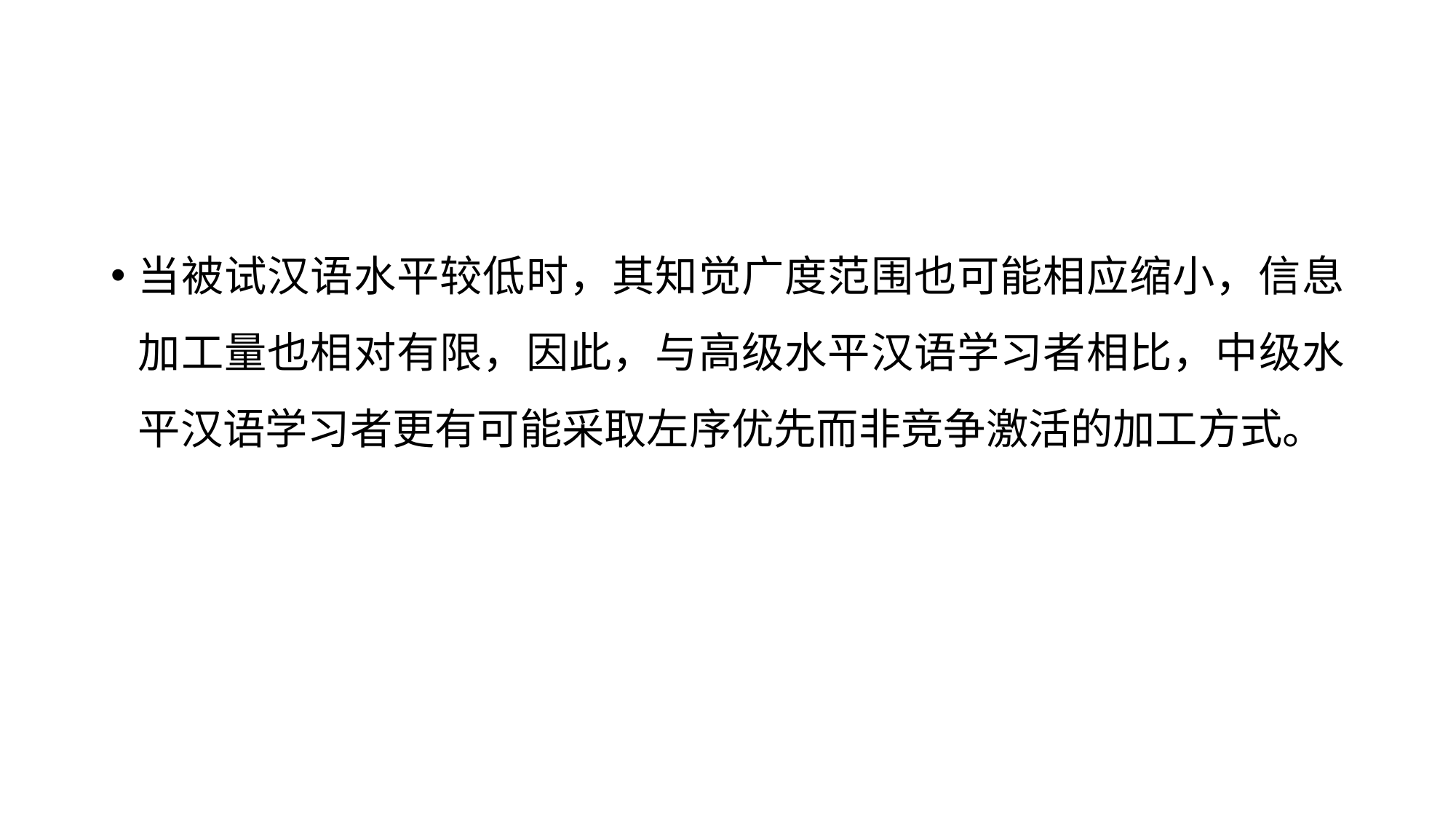

当被试汉语水平较低时，其知觉广度范围也可能相应缩小，信息加工量也相对有限，因此，与高级水平汉语学习者相比，中级水平汉语学习者更有可能采取左序优先而非竞争激活的加工方式。